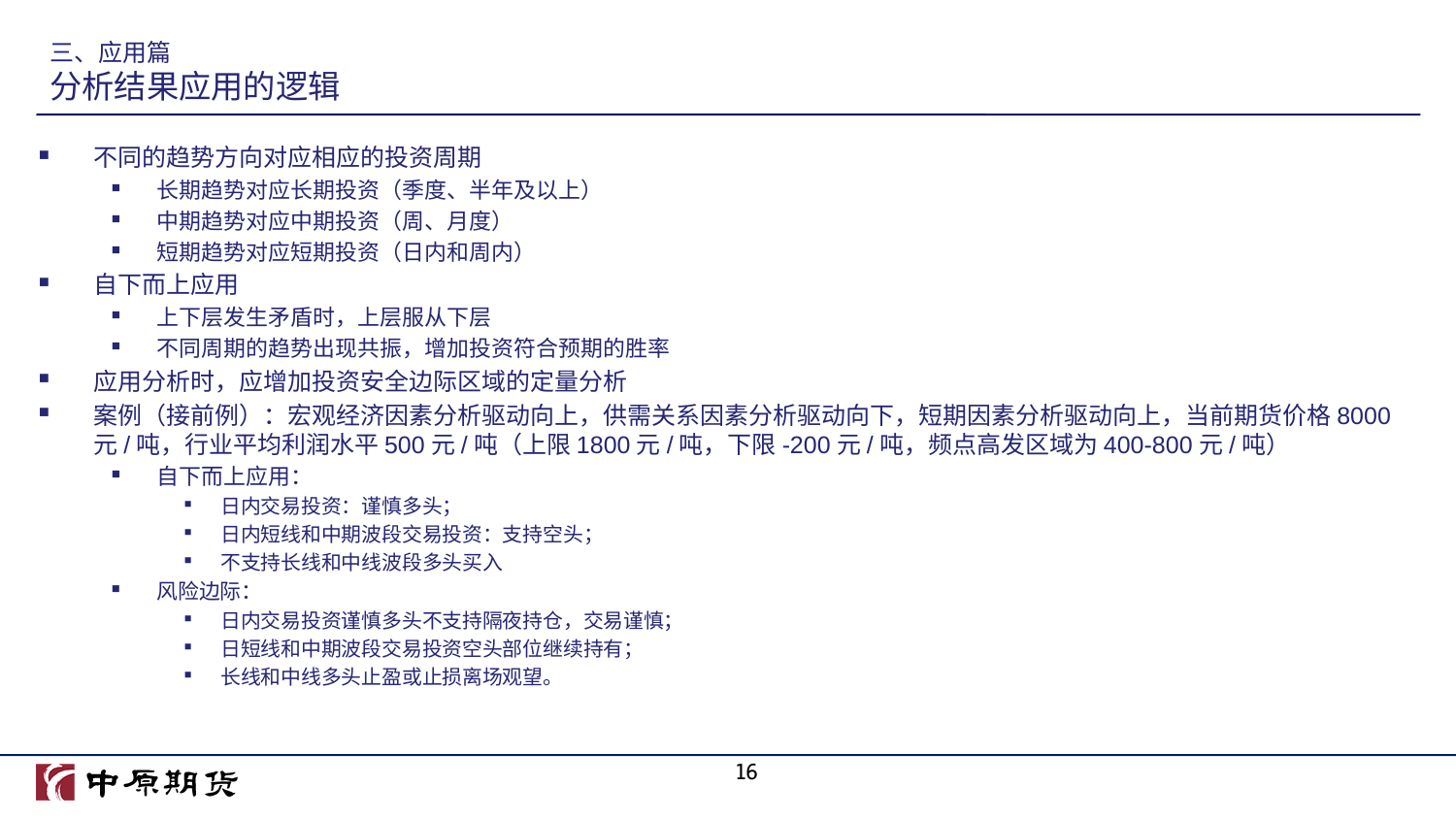

# 三、应用篇 分析结果应用的逻辑
不同的趋势方向对应相应的投资周期
长期趋势对应长期投资（季度、半年及以上）
中期趋势对应中期投资（周、月度）
短期趋势对应短期投资（日内和周内）
自下而上应用
上下层发生矛盾时，上层服从下层
不同周期的趋势出现共振，增加投资符合预期的胜率
应用分析时，应增加投资安全边际区域的定量分析
案例（接前例）：宏观经济因素分析驱动向上，供需关系因素分析驱动向下，短期因素分析驱动向上，当前期货价格8000元/吨，行业平均利润水平500元/吨（上限1800元/吨，下限-200元/吨，频点高发区域为400-800元/吨）
自下而上应用：
日内交易投资：谨慎多头；
日内短线和中期波段交易投资：支持空头；
不支持长线和中线波段多头买入
风险边际：
日内交易投资谨慎多头不支持隔夜持仓，交易谨慎；
日短线和中期波段交易投资空头部位继续持有；
长线和中线多头止盈或止损离场观望。

16